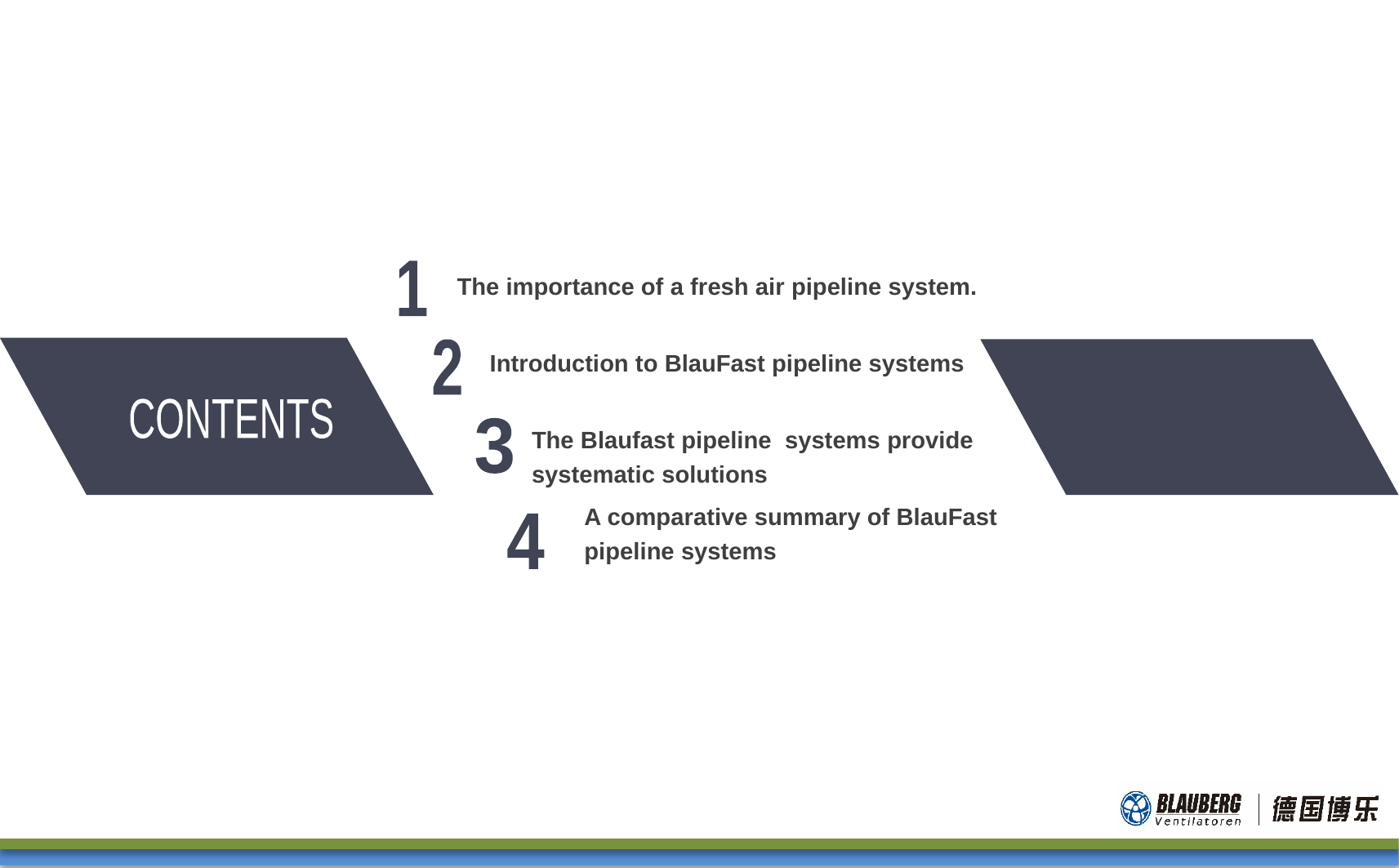

The importance of a fresh air pipeline system.
1
 Introduction to BlauFast pipeline systems

CONTENTS
2
目录
CONTENTS

The Blaufast pipeline  systems provide systematic solutions
3
A comparative summary of BlauFast pipeline systems
4